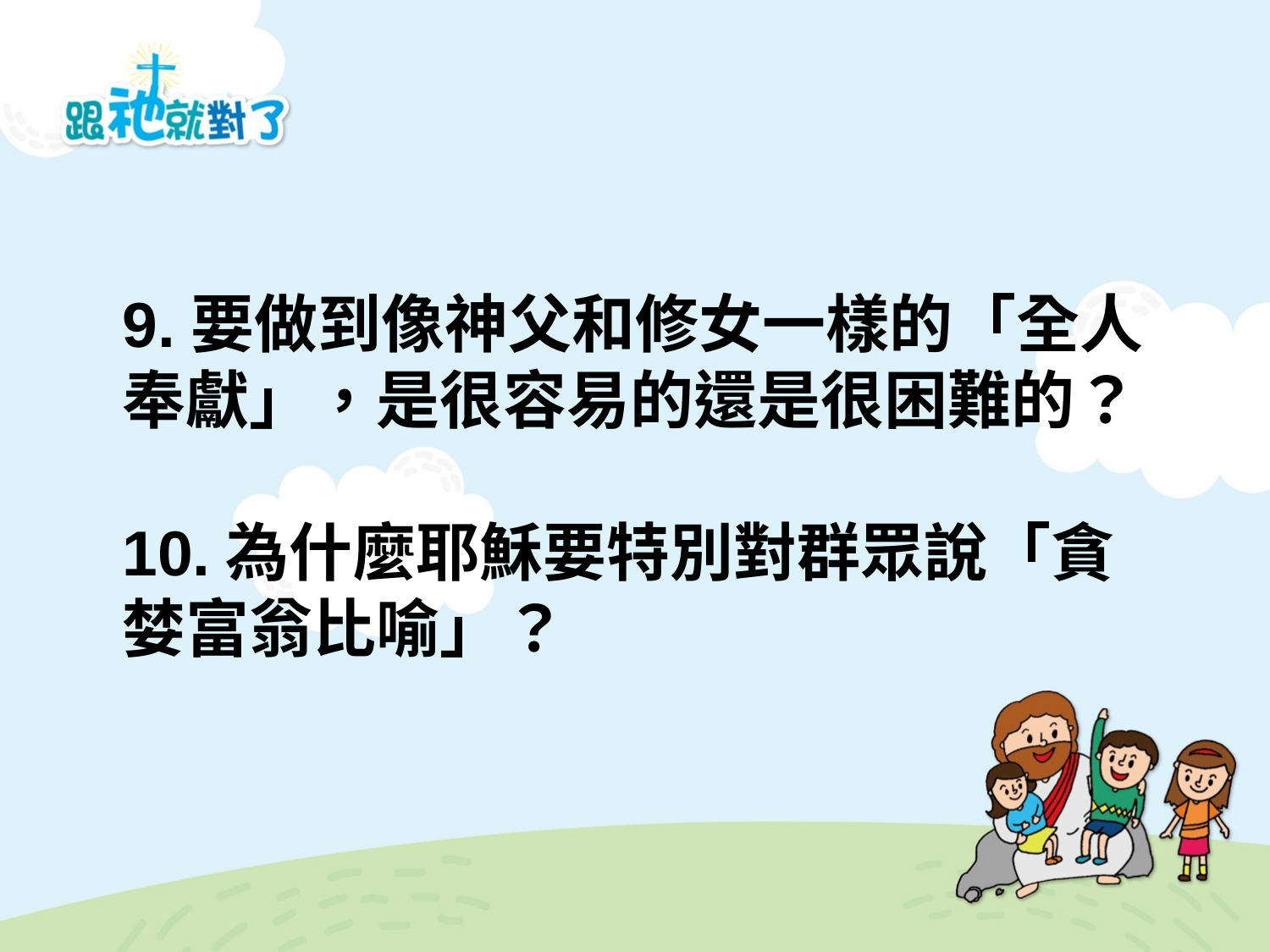

9.要做到像神父和修女一樣的「全人奉獻」，是很容易的還是很困難的？

10.為什麼耶穌要特別對群眾說「貪婪富翁比喻」？